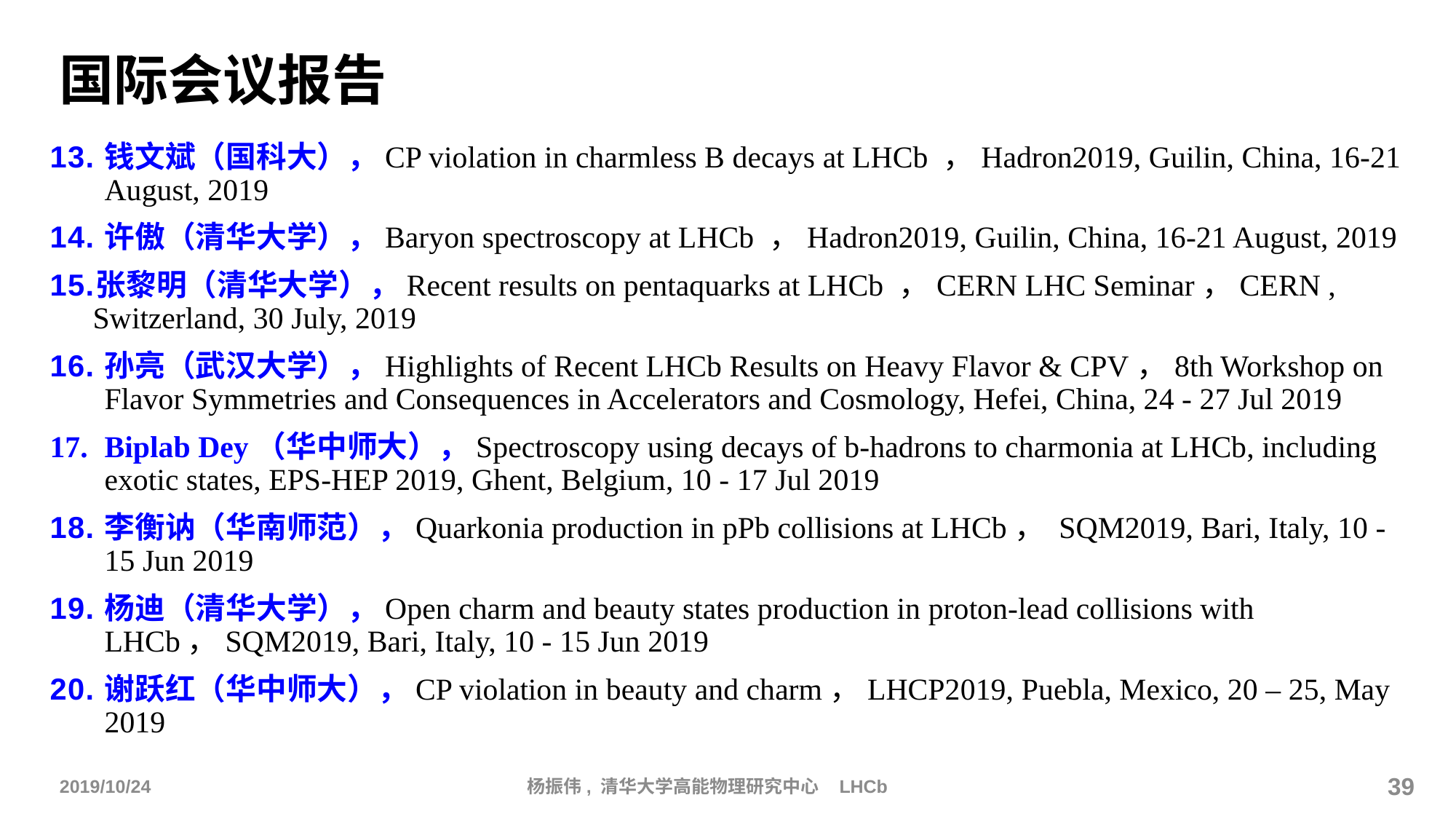

# 国际会议报告
钱文斌（国科大），CP violation in charmless B decays at LHCb ，Hadron2019, Guilin, China, 16-21 August, 2019
许傲（清华大学），Baryon spectroscopy at LHCb ，Hadron2019, Guilin, China, 16-21 August, 2019
张黎明（清华大学），Recent results on pentaquarks at LHCb ，CERN LHC Seminar，CERN , Switzerland, 30 July, 2019
孙亮（武汉大学），Highlights of Recent LHCb Results on Heavy Flavor & CPV，8th Workshop on Flavor Symmetries and Consequences in Accelerators and Cosmology, Hefei, China, 24 - 27 Jul 2019
Biplab Dey（华中师大），Spectroscopy using decays of b-hadrons to charmonia at LHCb, including exotic states, EPS-HEP 2019, Ghent, Belgium, 10 - 17 Jul 2019
李衡讷（华南师范），Quarkonia production in pPb collisions at LHCb， SQM2019, Bari, Italy, 10 - 15 Jun 2019
杨迪（清华大学），Open charm and beauty states production in proton-lead collisions with LHCb，SQM2019, Bari, Italy, 10 - 15 Jun 2019
谢跃红（华中师大），CP violation in beauty and charm，LHCP2019, Puebla, Mexico, 20 – 25, May 2019
39
杨振伟, 清华大学高能物理研究中心   LHCb
2019/10/24